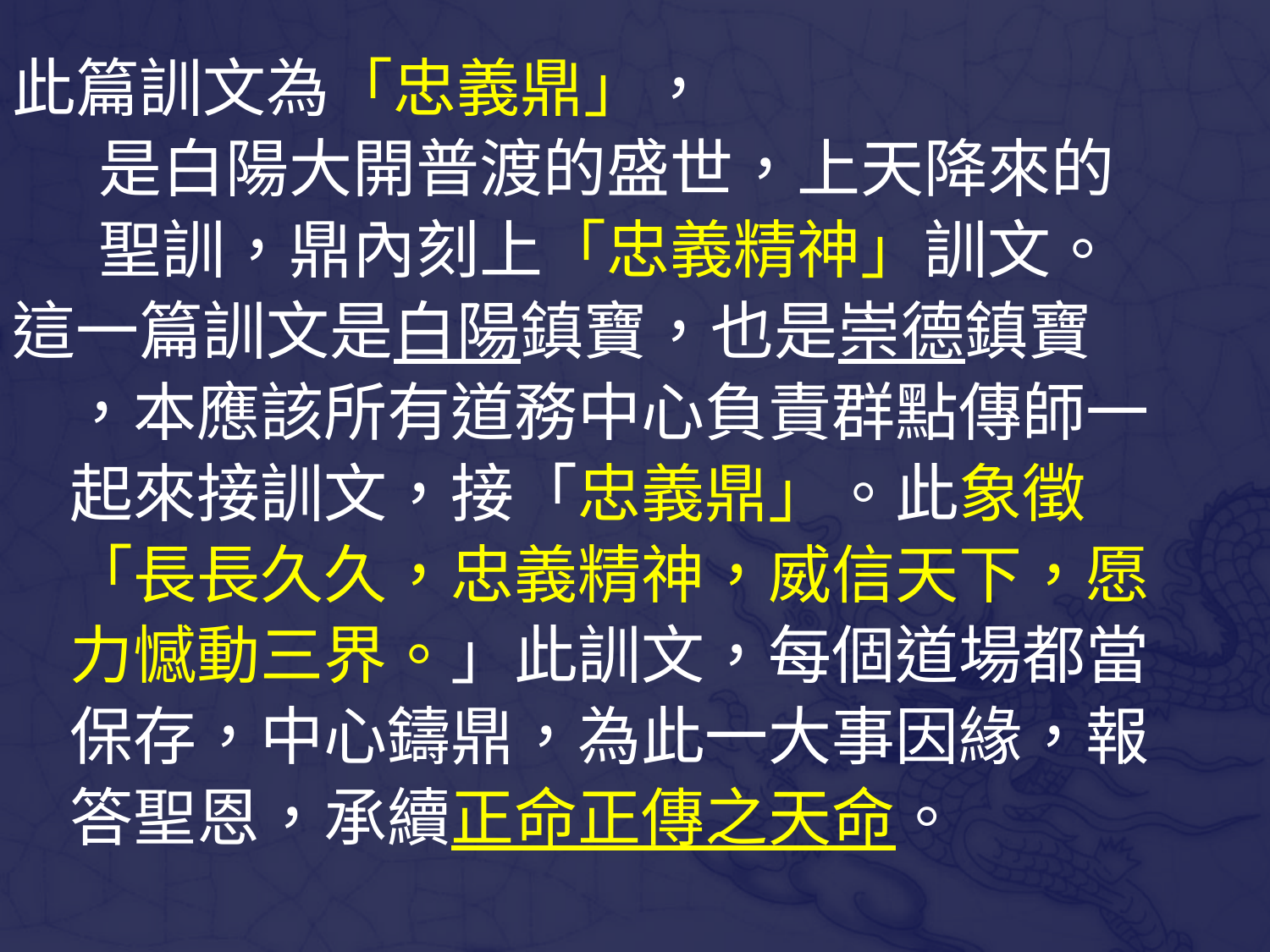

此篇訓文為「忠義鼎」，
     是白陽大開普渡的盛世，上天降來的
     聖訓，鼎內刻上「忠義精神」訓文。
這一篇訓文是白陽鎮寶，也是崇德鎮寶
   ，本應該所有道務中心負責群點傳師一
   起來接訓文，接「忠義鼎」。此象徵
   「長長久久，忠義精神，威信天下，愿
   力憾動三界。」此訓文，每個道場都當
   保存，中心鑄鼎，為此一大事因緣，報
   答聖恩，承續正命正傳之天命。